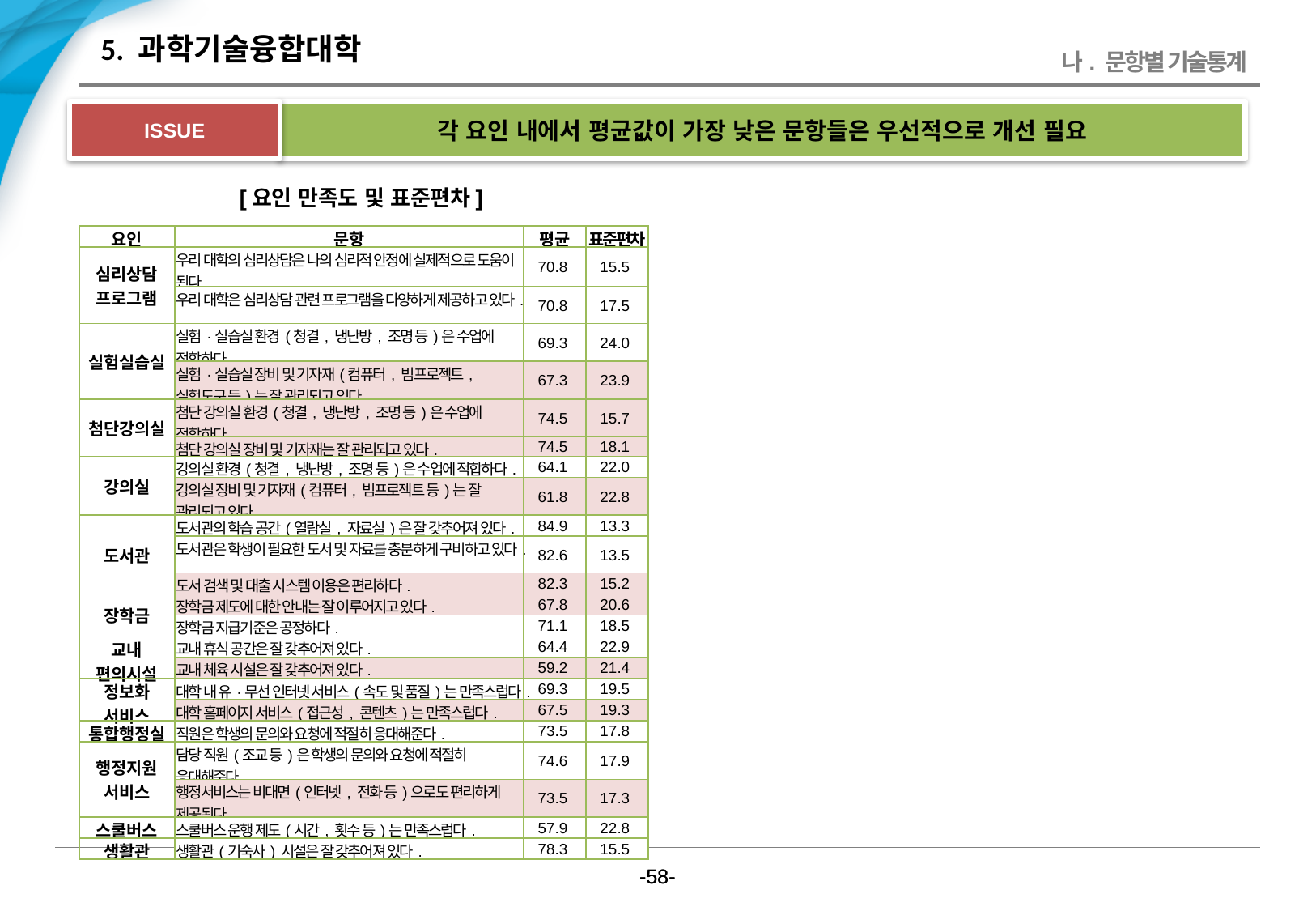

# 5. 과학기술융합대학
나. 문항별 기술통계
ISSUE
각 요인 내에서 평균값이 가장 낮은 문항들은 우선적으로 개선 필요
[요인 만족도 및 표준편차]
| 요인 | 문항 | 평균 | 표준편차 |
| --- | --- | --- | --- |
| 심리상담 프로그램 | 우리 대학의 심리상담은 나의 심리적 안정에 실제적으로 도움이 된다. | 70.8 | 15.5 |
|  | 우리 대학은 심리상담 관련 프로그램을 다양하게 제공하고 있다. | 70.8 | 17.5 |
| 실험실습실 | 실험·실습실 환경(청결, 냉난방, 조명 등)은 수업에 적합하다. | 69.3 | 24.0 |
|  | 실험·실습실 장비 및 기자재(컴퓨터, 빔프로젝트, 실험도구 등)는 잘 관리되고 있다. | 67.3 | 23.9 |
| 첨단강의실 | 첨단 강의실 환경(청결, 냉난방, 조명 등)은 수업에 적합하다. | 74.5 | 15.7 |
|  | 첨단 강의실 장비 및 기자재는 잘 관리되고 있다. | 74.5 | 18.1 |
| 강의실 | 강의실 환경(청결, 냉난방, 조명 등)은 수업에 적합하다. | 64.1 | 22.0 |
|  | 강의실 장비 및 기자재(컴퓨터, 빔프로젝트 등)는 잘 관리되고 있다. | 61.8 | 22.8 |
| 도서관 | 도서관의 학습 공간(열람실, 자료실)은 잘 갖추어져 있다. | 84.9 | 13.3 |
|  | 도서관은 학생이 필요한 도서 및 자료를 충분하게 구비하고 있다. | 82.6 | 13.5 |
|  | 도서 검색 및 대출 시스템 이용은 편리하다. | 82.3 | 15.2 |
| 장학금 | 장학금 제도에 대한 안내는 잘 이루어지고 있다. | 67.8 | 20.6 |
|  | 장학금 지급기준은 공정하다. | 71.1 | 18.5 |
| 교내 편의시설 | 교내 휴식 공간은 잘 갖추어져 있다. | 64.4 | 22.9 |
|  | 교내 체육 시설은 잘 갖추어져 있다. | 59.2 | 21.4 |
| 정보화 서비스 | 대학 내 유·무선 인터넷 서비스(속도 및 품질)는 만족스럽다. | 69.3 | 19.5 |
|  | 대학 홈페이지 서비스(접근성, 콘텐츠)는 만족스럽다. | 67.5 | 19.3 |
| 통합행정실 | 직원은 학생의 문의와 요청에 적절히 응대해준다. | 73.5 | 17.8 |
| 행정지원 서비스 | 담당 직원(조교 등)은 학생의 문의와 요청에 적절히 응대해준다. | 74.6 | 17.9 |
|  | 행정서비스는 비대면(인터넷, 전화 등)으로도 편리하게 제공된다. | 73.5 | 17.3 |
| 스쿨버스 | 스쿨버스 운행 제도(시간, 횟수 등)는 만족스럽다. | 57.9 | 22.8 |
| 생활관 | 생활관(기숙사) 시설은 잘 갖추어져 있다. | 78.3 | 15.5 |
-58-
-58-